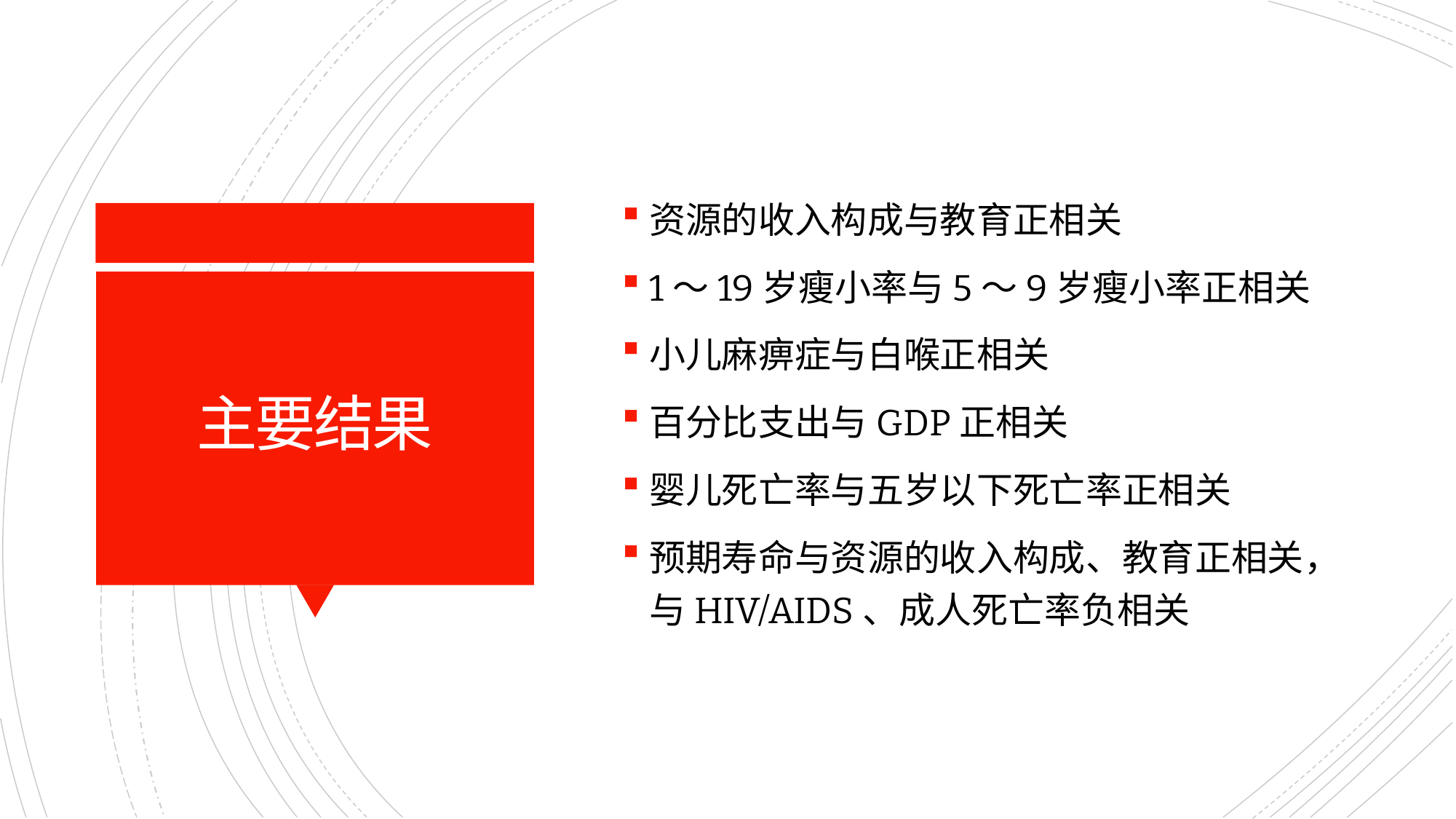

资源的收入构成与教育正相关
1～19岁瘦小率与5～9岁瘦小率正相关
小儿麻痹症与白喉正相关
百分比支出与GDP正相关
婴儿死亡率与五岁以下死亡率正相关
预期寿命与资源的收入构成、教育正相关，与HIV/AIDS、成人死亡率负相关
# 主要结果